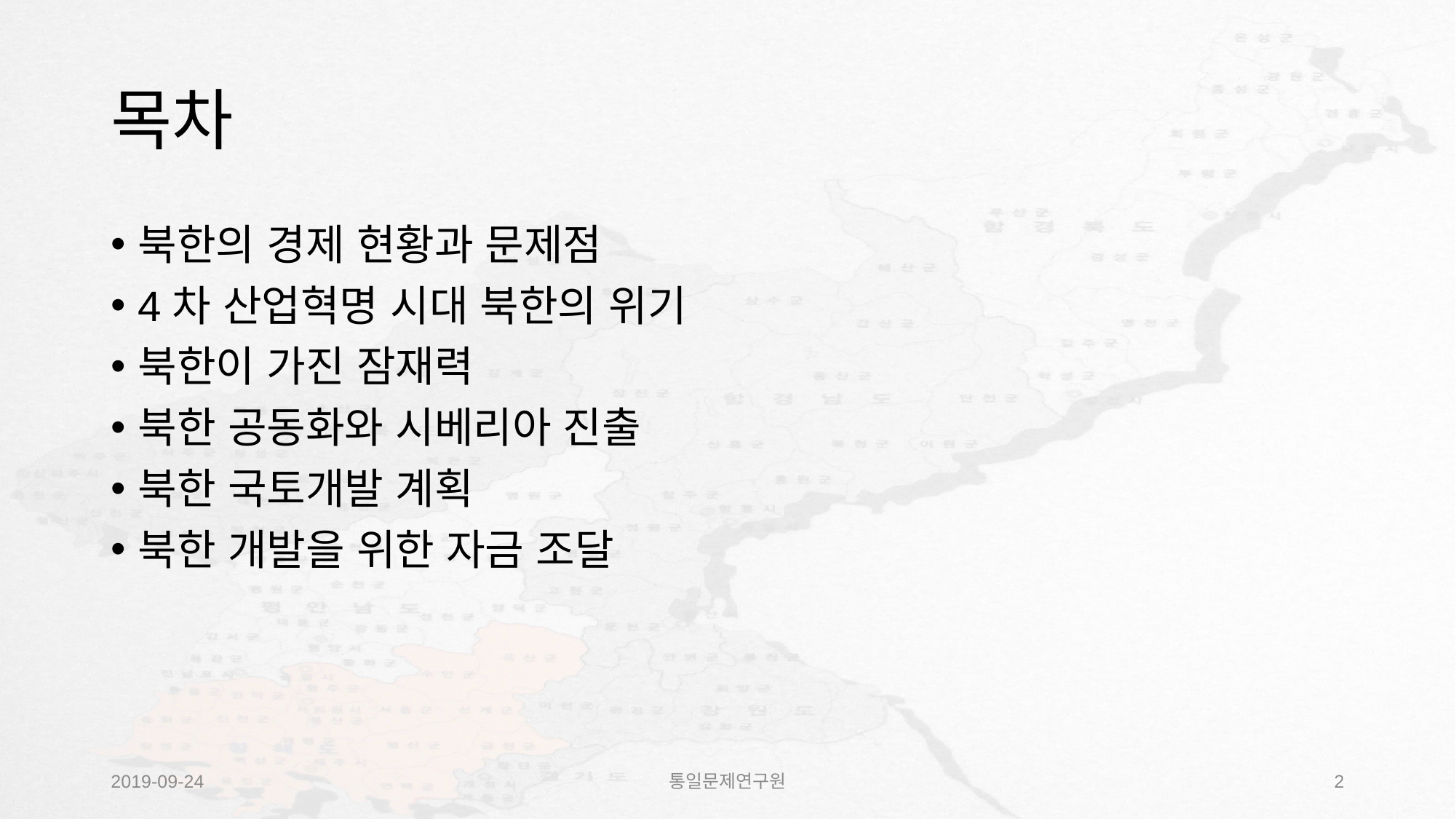

# 목차
북한의 경제 현황과 문제점
4차 산업혁명 시대 북한의 위기
북한이 가진 잠재력
북한 공동화와 시베리아 진출
북한 국토개발 계획
북한 개발을 위한 자금 조달
2019-09-24
통일문제연구원
2